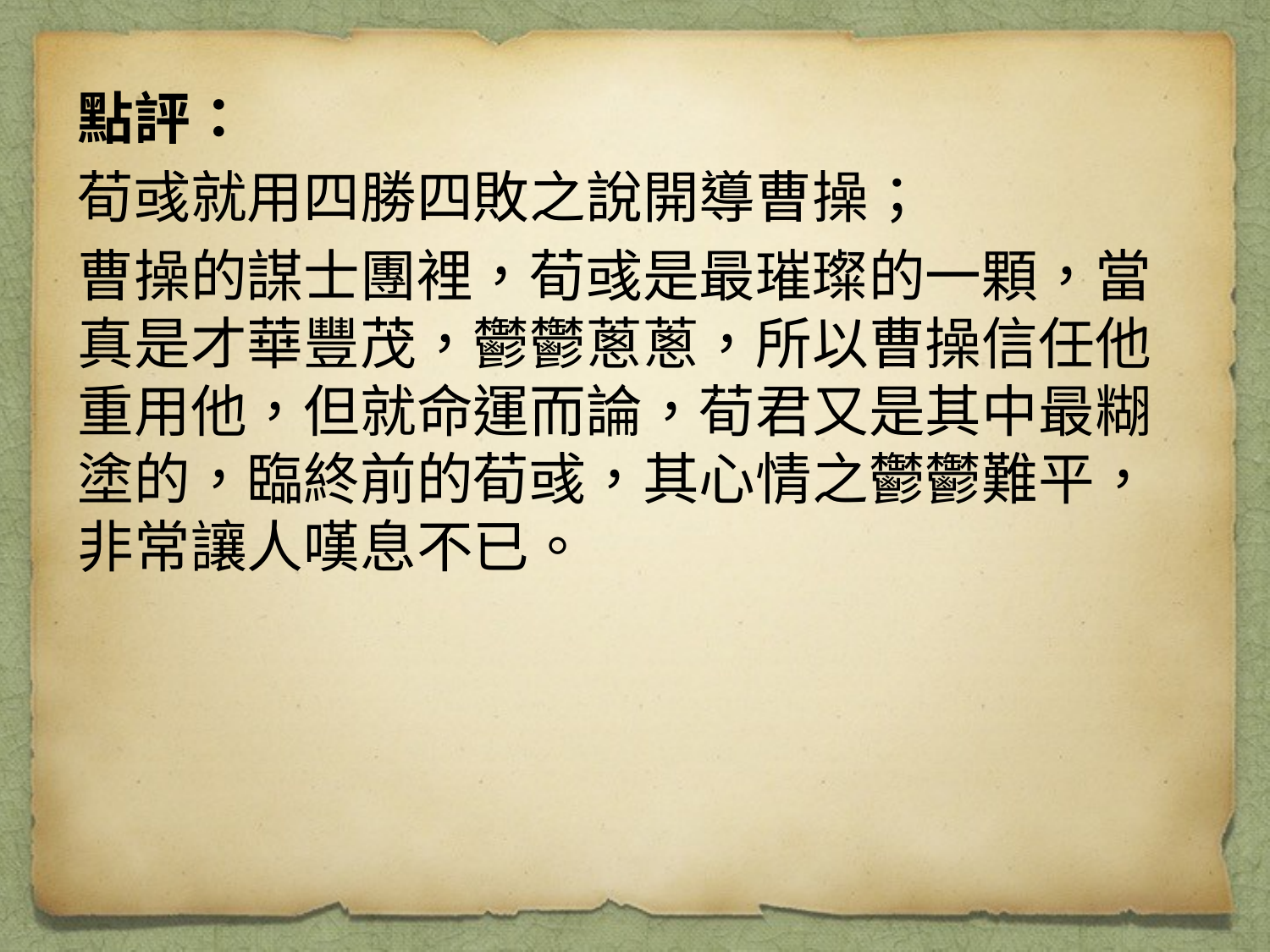

#
點評：
荀彧就用四勝四敗之說開導曹操；
曹操的謀士團裡，荀彧是最璀璨的一顆，當真是才華豐茂，鬱鬱蔥蔥，所以曹操信任他重用他，但就命運而論，荀君又是其中最糊塗的，臨終前的荀彧，其心情之鬱鬱難平，非常讓人嘆息不已。